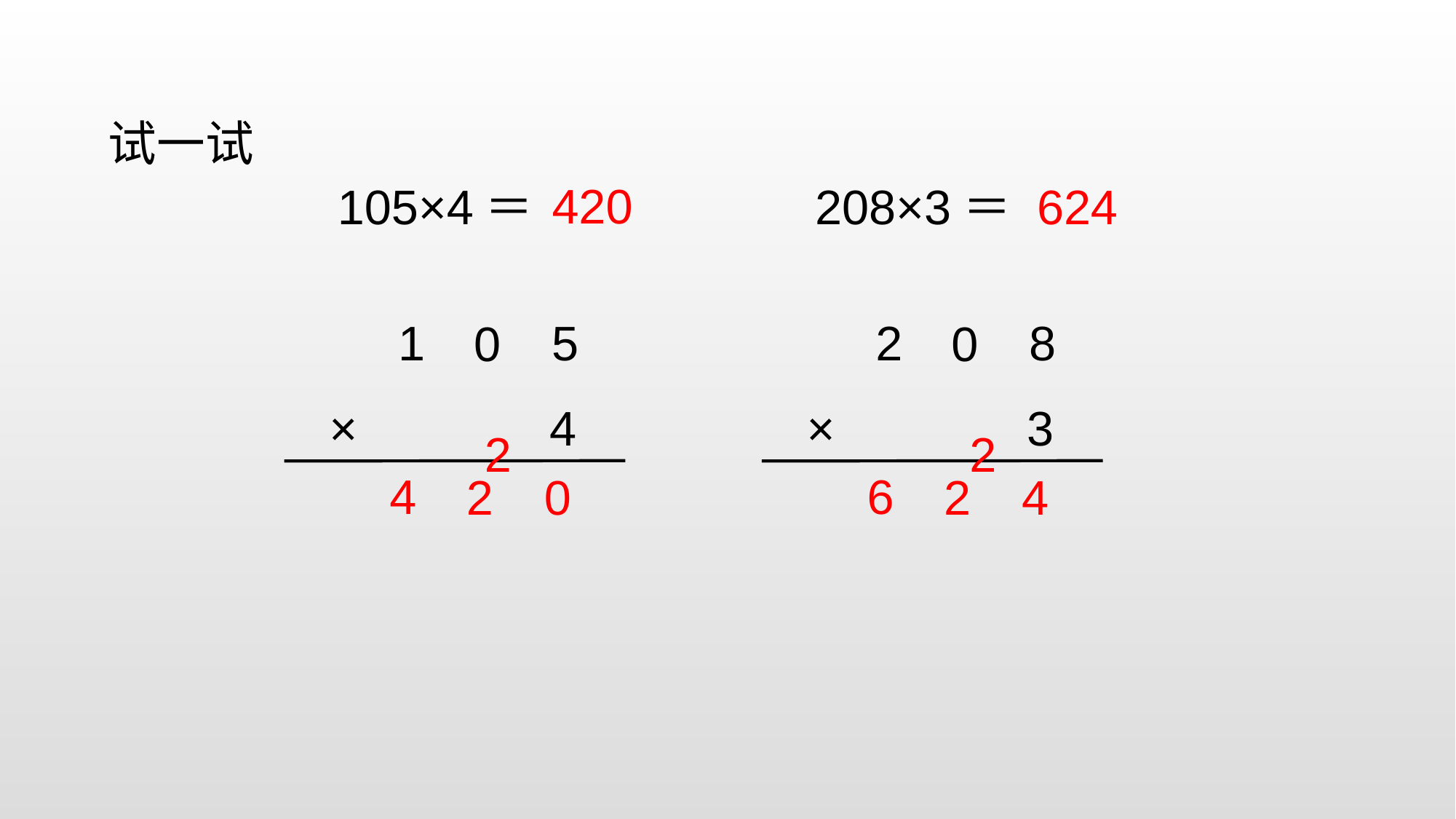

试一试
420
105×4＝
208×3＝
624
1
5
0
4
×
2
8
0
3
×
2
2
4
6
2
0
2
4